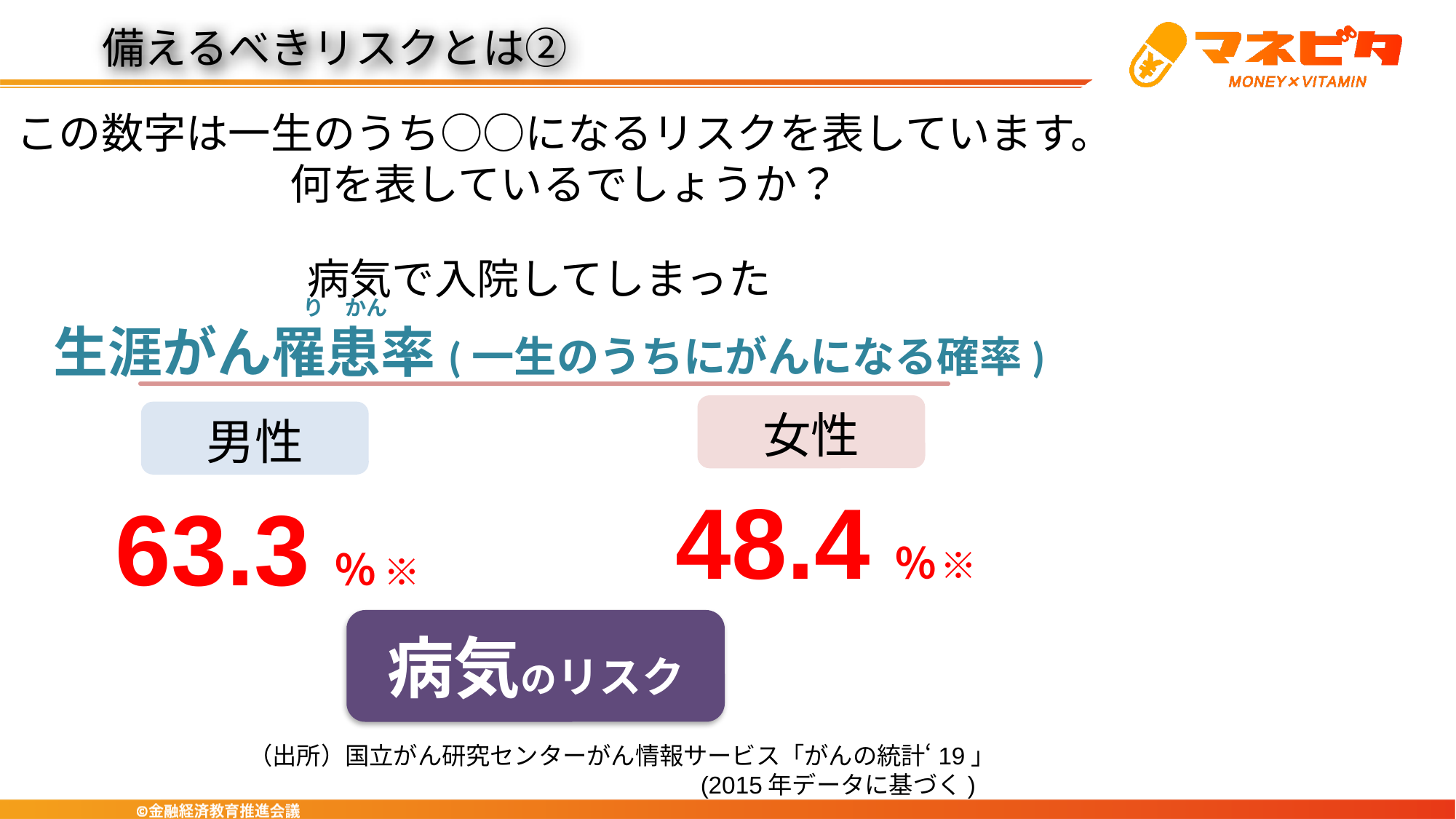

備えるべきリスクとは②
この数字は一生のうち○○になるリスクを表しています。
何を表しているでしょうか？
病気で入院してしまった
生涯がん罹患率(一生のうちにがんになる確率)
り　かん
女性
男性
48.4％ ※
63.3％ ※
病気のリスク

（出所）国立がん研究センターがん情報サービス「がんの統計‘19」
　　　　　　　　　　　　　　　　　　  (2015年データに基づく)